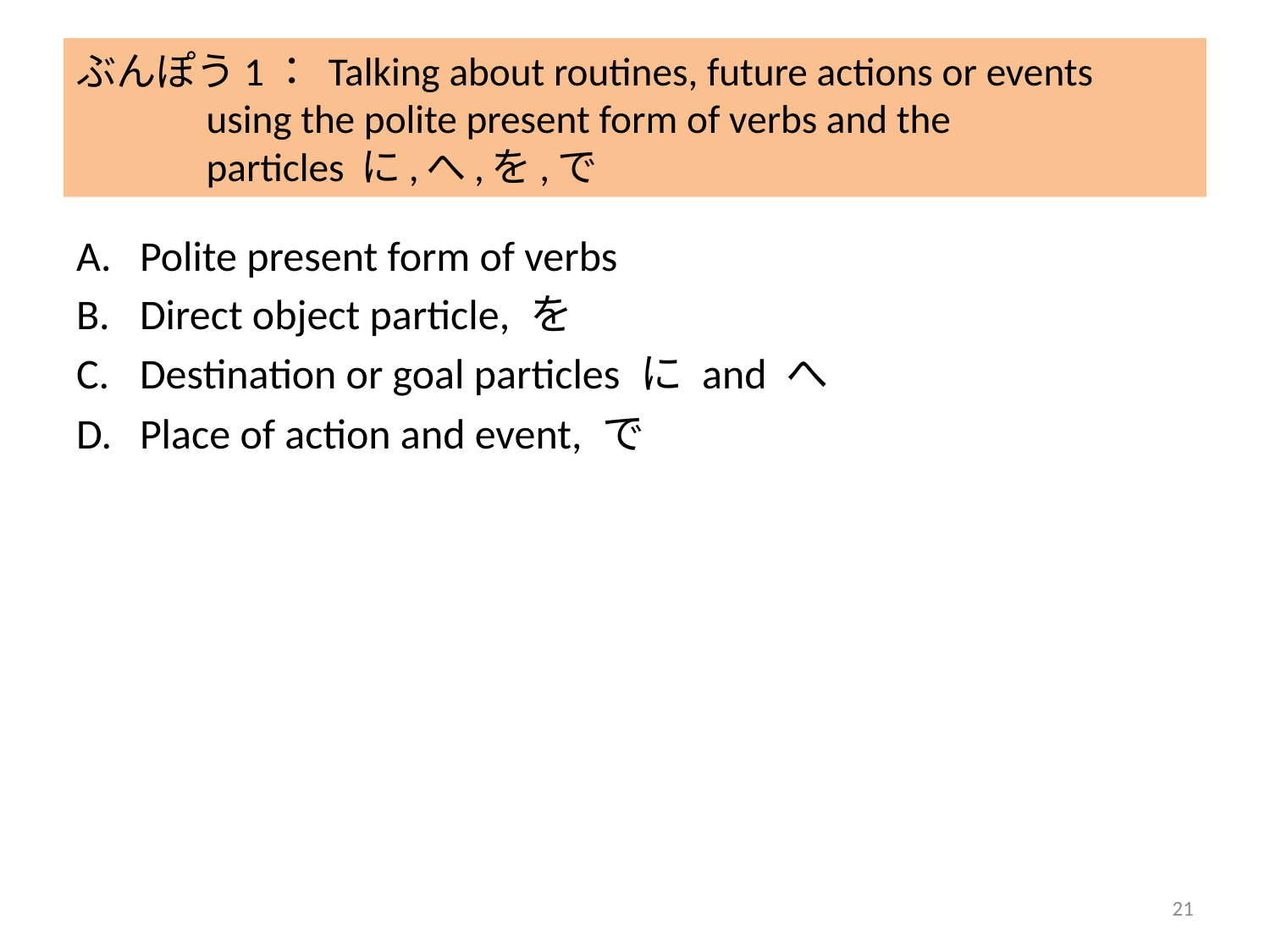

# ぶんぽう1： Talking about routines, future actions or events using the polite present form of verbs and the particles に,へ,を,で
Polite present form of verbs
Direct object particle, を
Destination or goal particles に and へ
Place of action and event, で
21